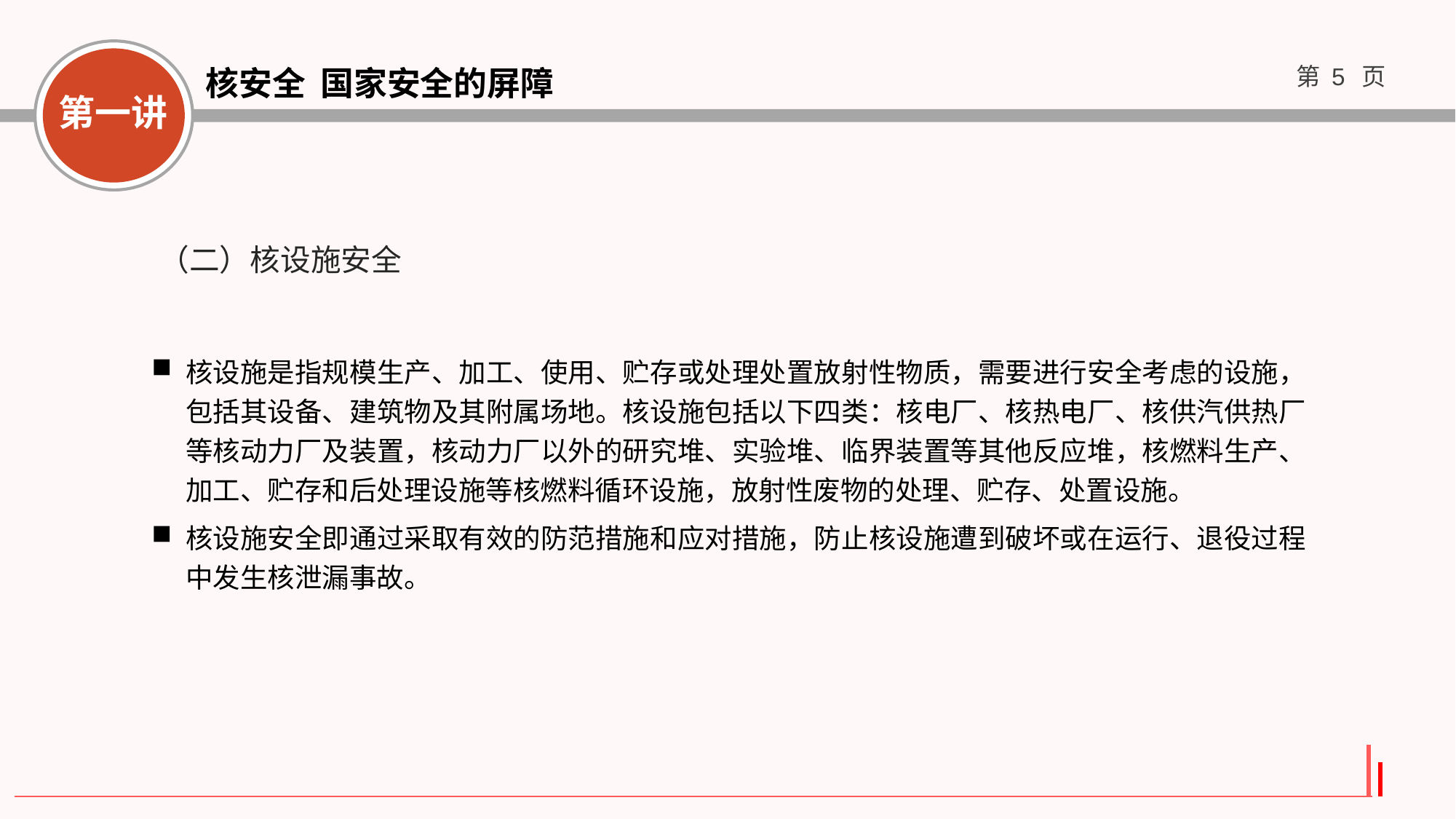

（二）核设施安全
核设施是指规模生产、加工、使用、贮存或处理处置放射性物质，需要进行安全考虑的设施，包括其设备、建筑物及其附属场地。核设施包括以下四类：核电厂、核热电厂、核供汽供热厂等核动力厂及装置，核动力厂以外的研究堆、实验堆、临界装置等其他反应堆，核燃料生产、加工、贮存和后处理设施等核燃料循环设施，放射性废物的处理、贮存、处置设施。
核设施安全即通过采取有效的防范措施和应对措施，防止核设施遭到破坏或在运行、退役过程中发生核泄漏事故。